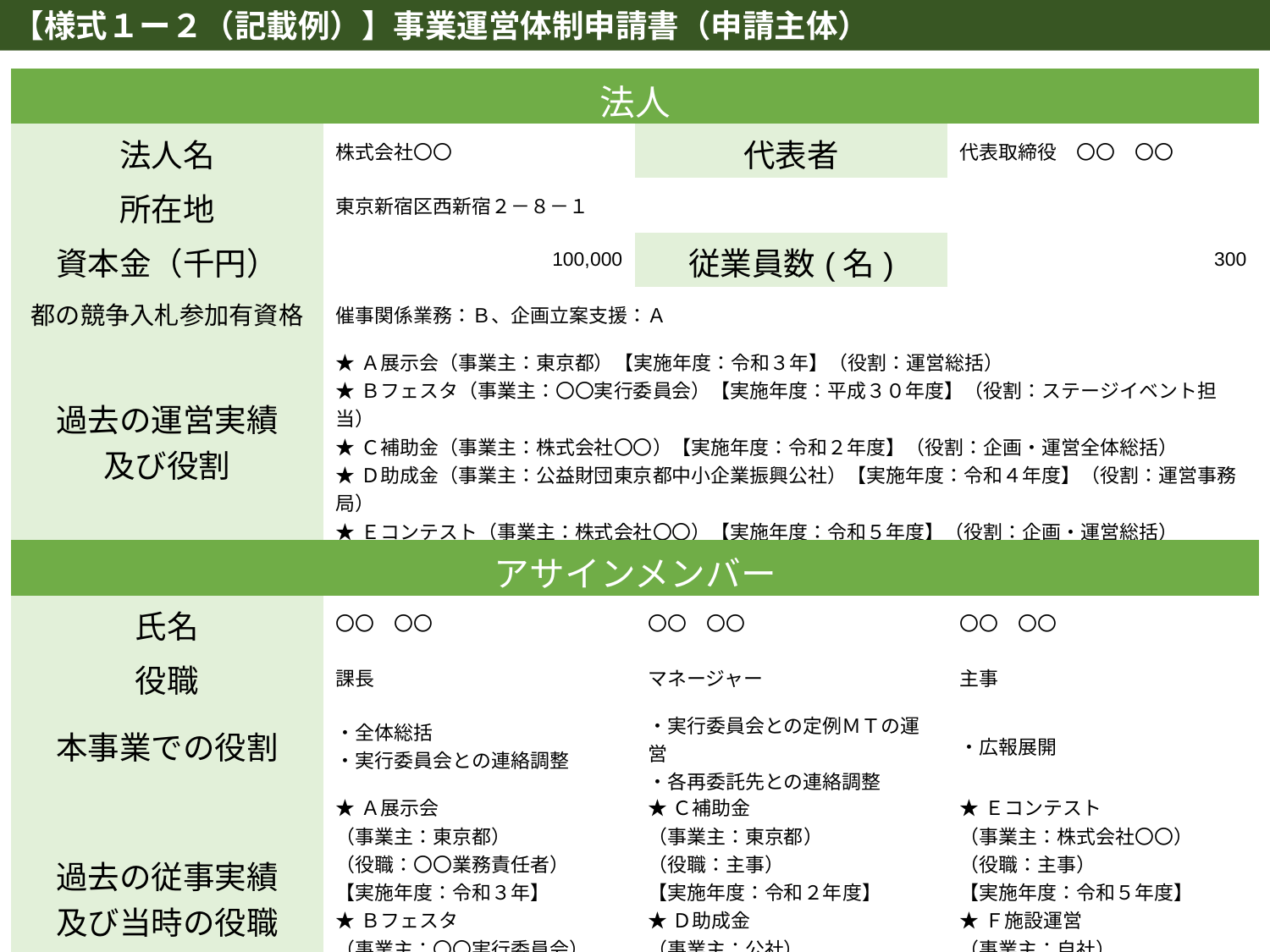

【様式１ー２（記載例）】事業運営体制申請書（申請主体）
| 法人 |  |  |  |
| --- | --- | --- | --- |
| 法人名 | 株式会社〇〇 | 代表者 | 代表取締役　〇〇　〇〇 |
| 所在地 | 東京新宿区西新宿２－８－１ |  |  |
| 資本金（千円） | 100,000 | 従業員数(名) | 300 |
| 都の競争入札参加有資格 | 催事関係業務：Ｂ、企画立案支援：Ａ |  |  |
| 過去の運営実績 及び役割 | ★Ａ展示会（事業主：東京都）【実施年度：令和３年】（役割：運営総括） ★Ｂフェスタ（事業主：〇〇実行委員会）【実施年度：平成３０年度】（役割：ステージイベント担当） ★Ｃ補助金（事業主：株式会社〇〇）【実施年度：令和２年度】（役割：企画・運営全体総括） ★Ｄ助成金（事業主：公益財団東京都中小企業振興公社）【実施年度：令和４年度】（役割：運営事務局） ★Ｅコンテスト（事業主：株式会社〇〇）【実施年度：令和５年度】（役割：企画・運営総括） ★Ｆ施設運営（事業主：〇〇株式会社）【実施年度：令和元年度】（役割：予約・運営管理） |  |  |
| アサインメンバー |  |  |  |
| 氏名 | 〇〇　〇〇 | 〇〇　〇〇 | 〇〇　〇〇 |
| 役職 | 課長 | マネージャー | 主事 |
| 本事業での役割 | ・全体総括 ・実行委員会との連絡調整 | ・実行委員会との定例ＭＴの運営 ・各再委託先との連絡調整 | ・広報展開 |
| 過去の従事実績 及び当時の役職 | ★Ａ展示会 （事業主：東京都） （役職：〇〇業務責任者） 【実施年度：令和３年】 ★Ｂフェスタ （事業主：〇〇実行委員会） （役職：プロジェクトマネジャー） 【実施年度：平成３０年度】 | ★Ｃ補助金 （事業主：東京都） （役職：主事） 【実施年度：令和２年度】 ★Ｄ助成金 （事業主：公社） （役職：マネージャー） 【実施年度：令和４年度】 | ★Ｅコンテスト （事業主：株式会社〇〇） （役職：主事） 【実施年度：令和５年度】 ★Ｆ施設運営 （事業主：自社） （役職：主事） 【実施年度：令和元年度】 |